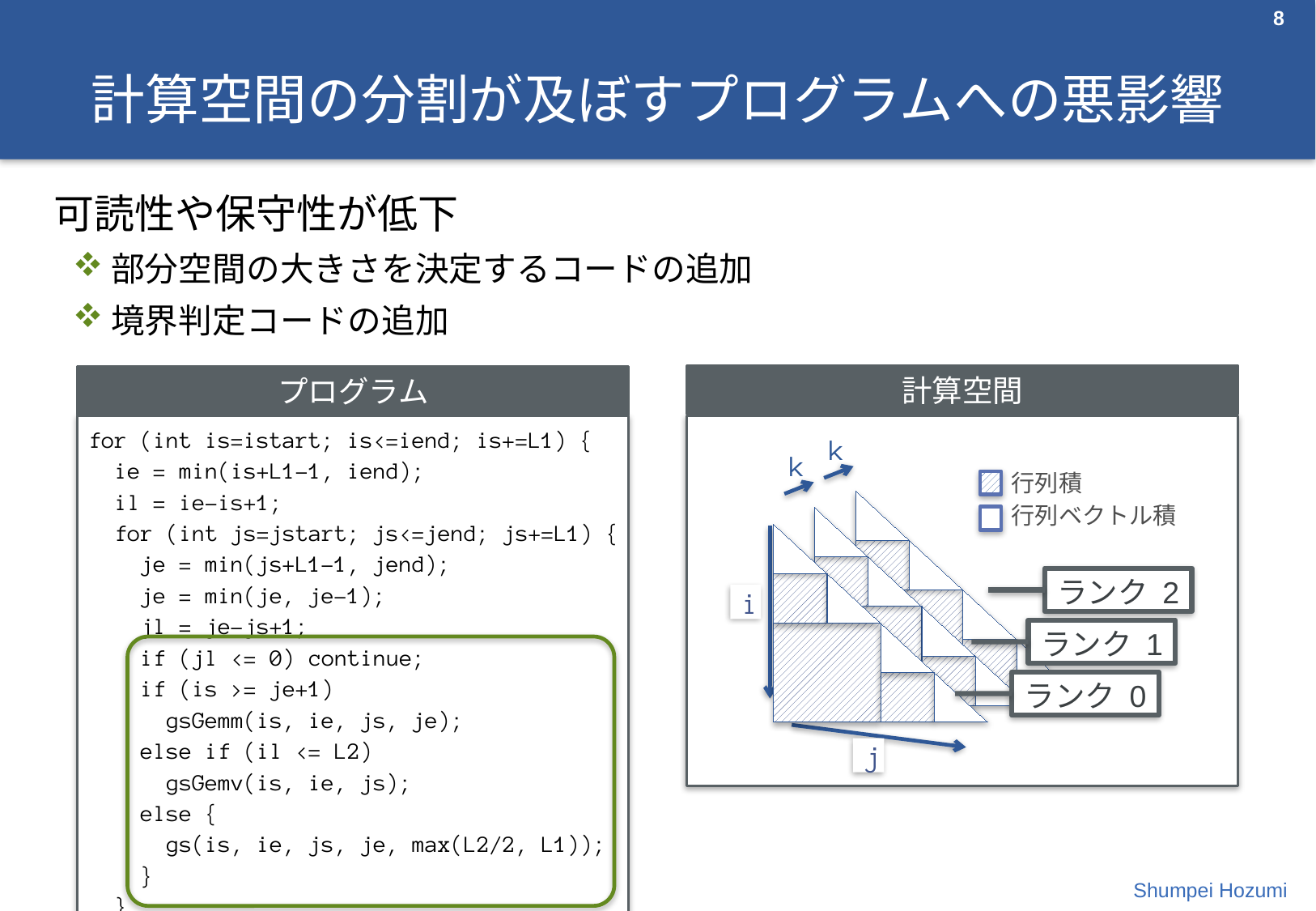

8
# 計算空間の分割が及ぼすプログラムへの悪影響
可読性や保守性が低下
部分空間の大きさを決定するコードの追加
境界判定コードの追加

計算空間

プログラム

for (int is=istart; is<=iend; is+=L1) {
  ie = min(is+L1-1, iend);
  il = ie-is+1;
  for (int js=jstart; js<=jend; js+=L1) {
    je = min(js+L1-1, jend);
    je = min(je, je-1);
    jl = je-js+1;
    if (jl <= 0) continue;
    if (is >= je+1)
      gsGemm(is, ie, js, je);
    else if (il <= L2)
      gsGemv(is, ie, js);
    else {
      gs(is, ie, js, je, max(L2/2, L1));
    }
  }
}
..
k
k
行列積
行列ベクトル積

ランク 2
i
ランク 1

ランク 0
j
Shumpei Hozumi